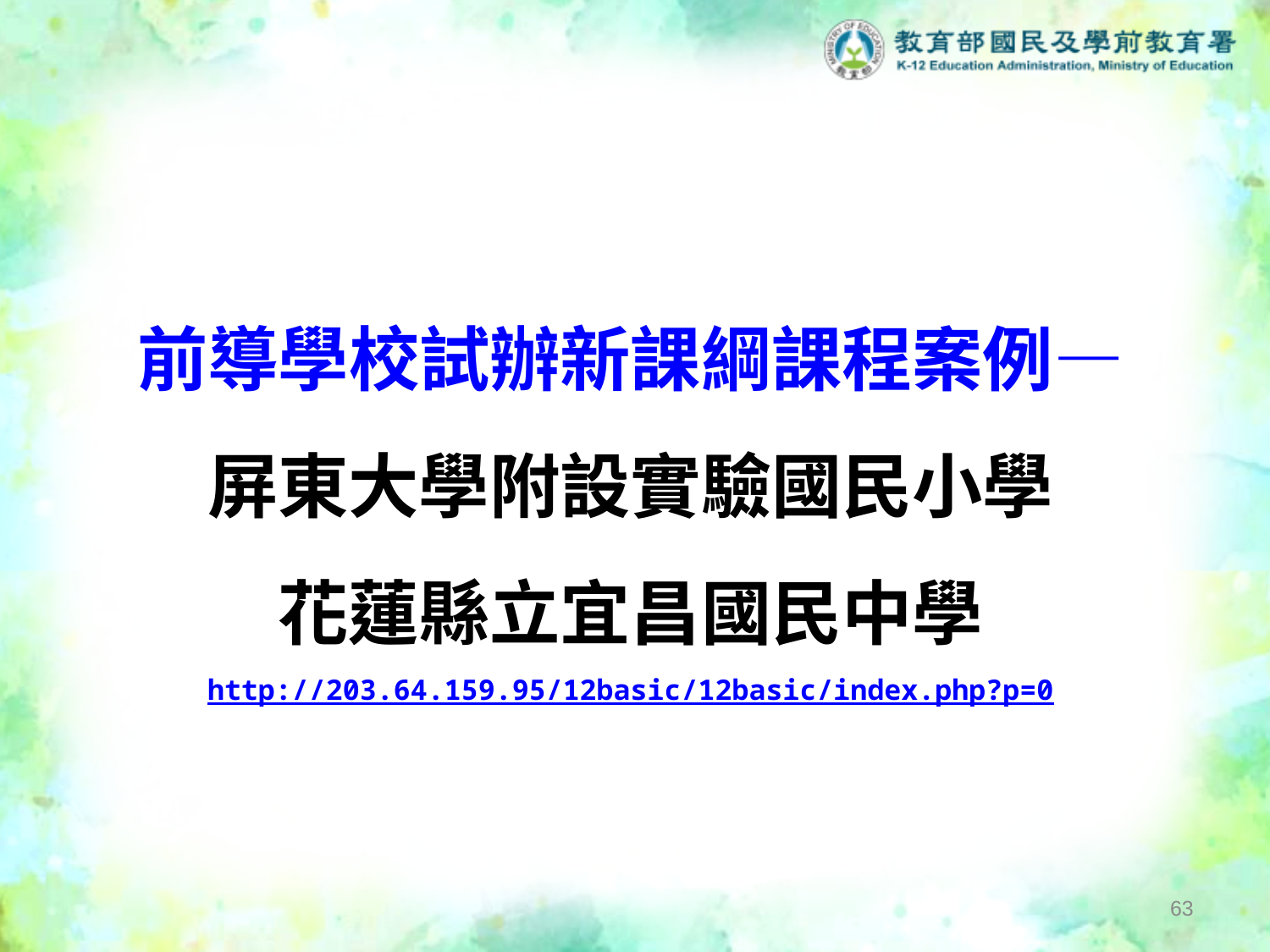

前導學校試辦新課綱課程案例—
屏東大學附設實驗國民小學
花蓮縣立宜昌國民中學
http://203.64.159.95/12basic/12basic/index.php?p=0

63